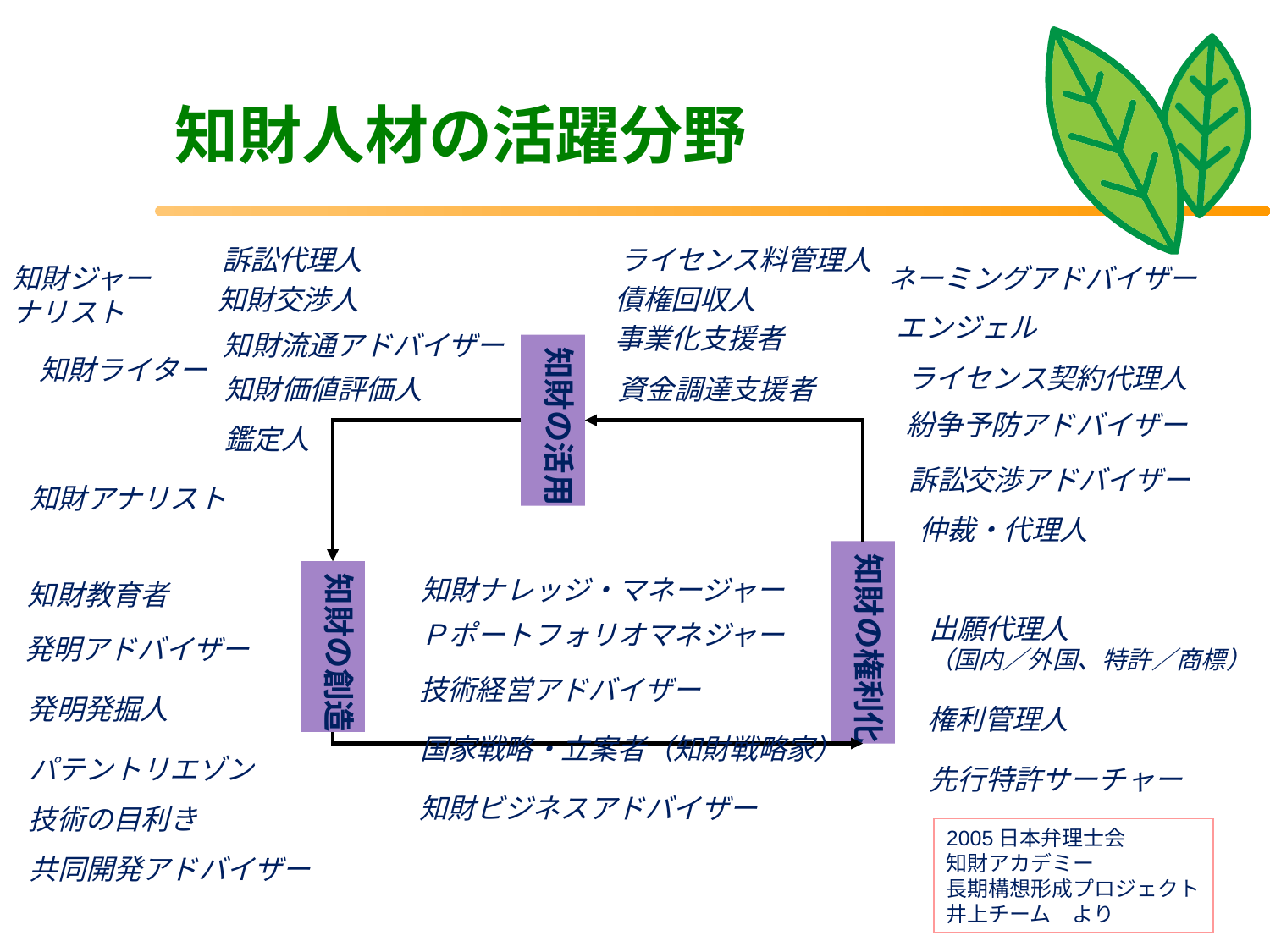

知財人材の活躍分野
訴訟代理人
ライセンス料管理人
知財ジャーナリスト
ネーミングアドバイザー
知財交渉人
債権回収人
エンジェル
事業化支援者
知財流通アドバイザー
知財の活用
知財ライター
ライセンス契約代理人
知財価値評価人
資金調達支援者
紛争予防アドバイザー
鑑定人
訴訟交渉アドバイザー
知財アナリスト
仲裁・代理人
知財の権利化
知財の創造
知財ナレッジ・マネージャー
知財教育者
出願代理人
（国内／外国、特許／商標）
Ｐポートフォリオマネジャー
発明アドバイザー
技術経営アドバイザー
発明発掘人
権利管理人
国家戦略・立案者（知財戦略家）
パテントリエゾン
先行特許サーチャー
知財ビジネスアドバイザー
技術の目利き
2005日本弁理士会
知財アカデミー
長期構想形成プロジェクト
井上チーム　より
共同開発アドバイザー